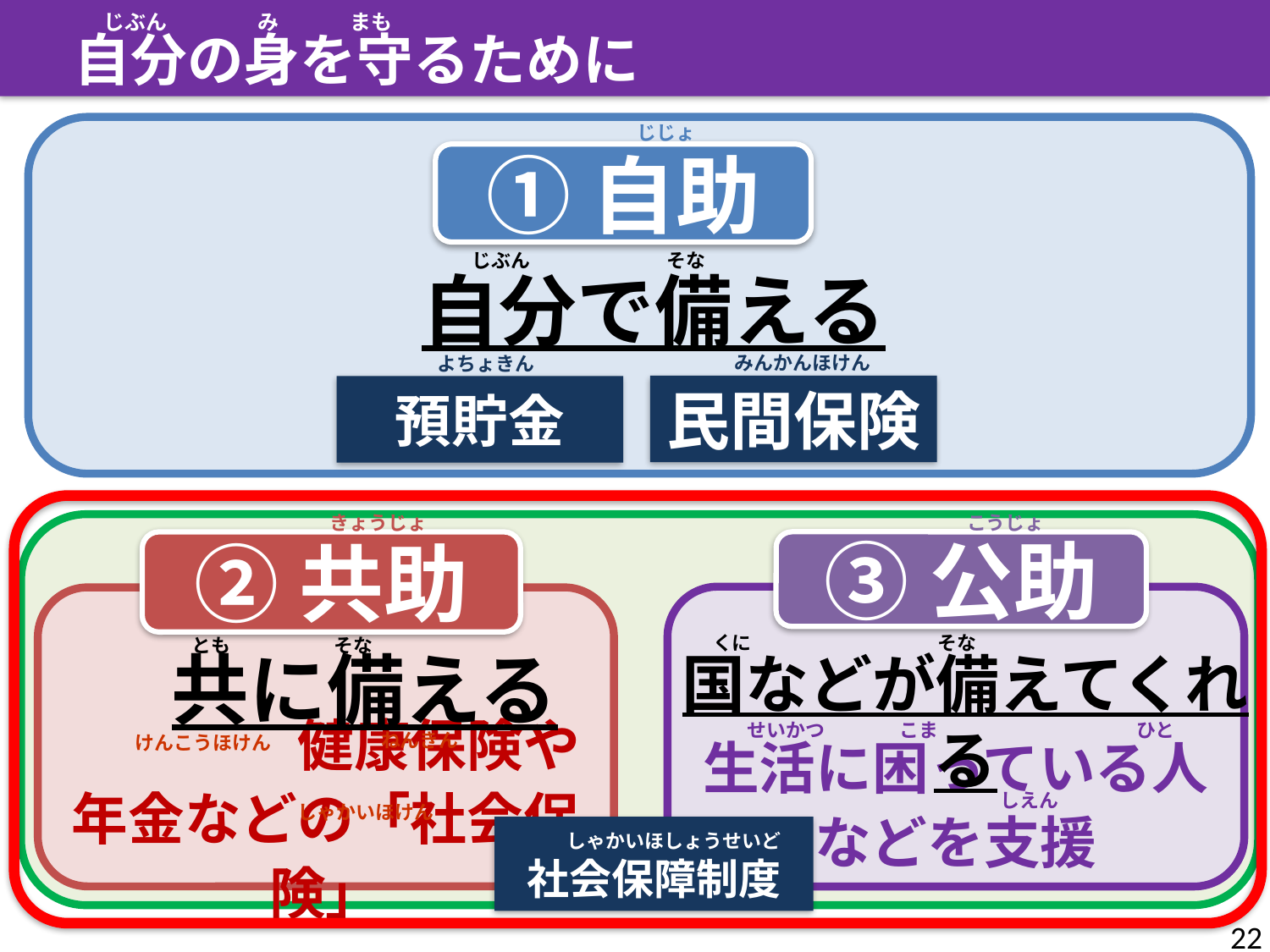

じぶん
み
まも

自分の身を守るために
じじょ

①自助
自分で備える
じぶん
そな
みんかんほけん
よちょきん
民間保険
預貯金

きょうじょ
こうじょ

③公助
②共助

生活に困っている人
などを支援

　　　　　　　　　　　　　健康保険や年金などの「社会保険」
共に備える
国などが備えてくれる
そな
くに
とも
そな
せいかつ
こま
ひと
ねんきん
けんこうほけん
しえん
しゃかいほけん
しゃかいほしょうせいど

社会保障制度
22